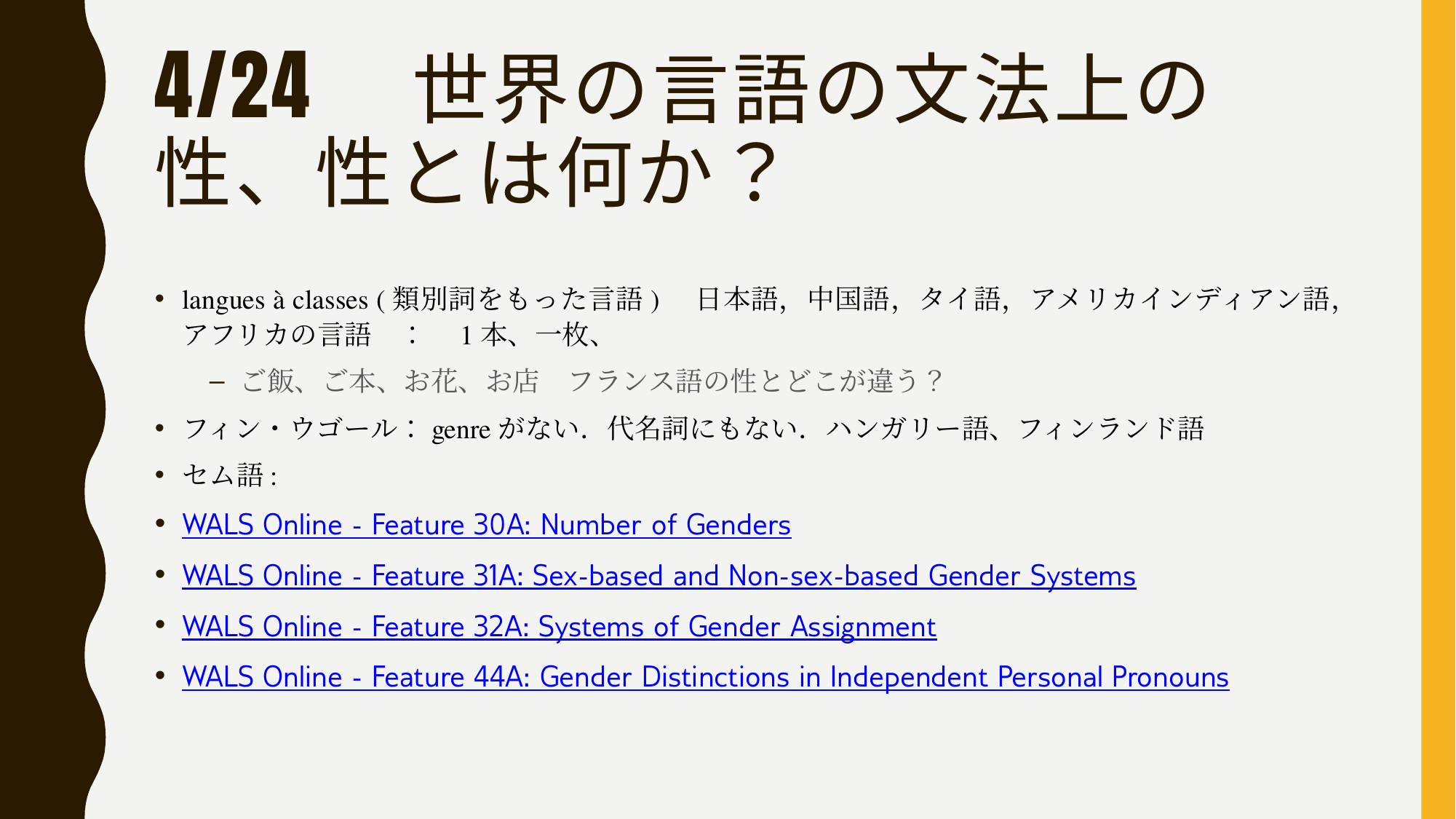

# 4/24　世界の言語の文法上の性、性とは何か？
langues à classes (類別詞をもった言語)　日本語，中国語，タイ語，アメリカインディアン語，アフリカの言語　：　1本、一枚、
ご飯、ご本、お花、お店　フランス語の性とどこが違う？
フィン・ウゴール：genreがない．代名詞にもない．ハンガリー語、フィンランド語
セム語:
WALS Online - Feature 30A: Number of Genders
WALS Online - Feature 31A: Sex-based and Non-sex-based Gender Systems
WALS Online - Feature 32A: Systems of Gender Assignment
WALS Online - Feature 44A: Gender Distinctions in Independent Personal Pronouns